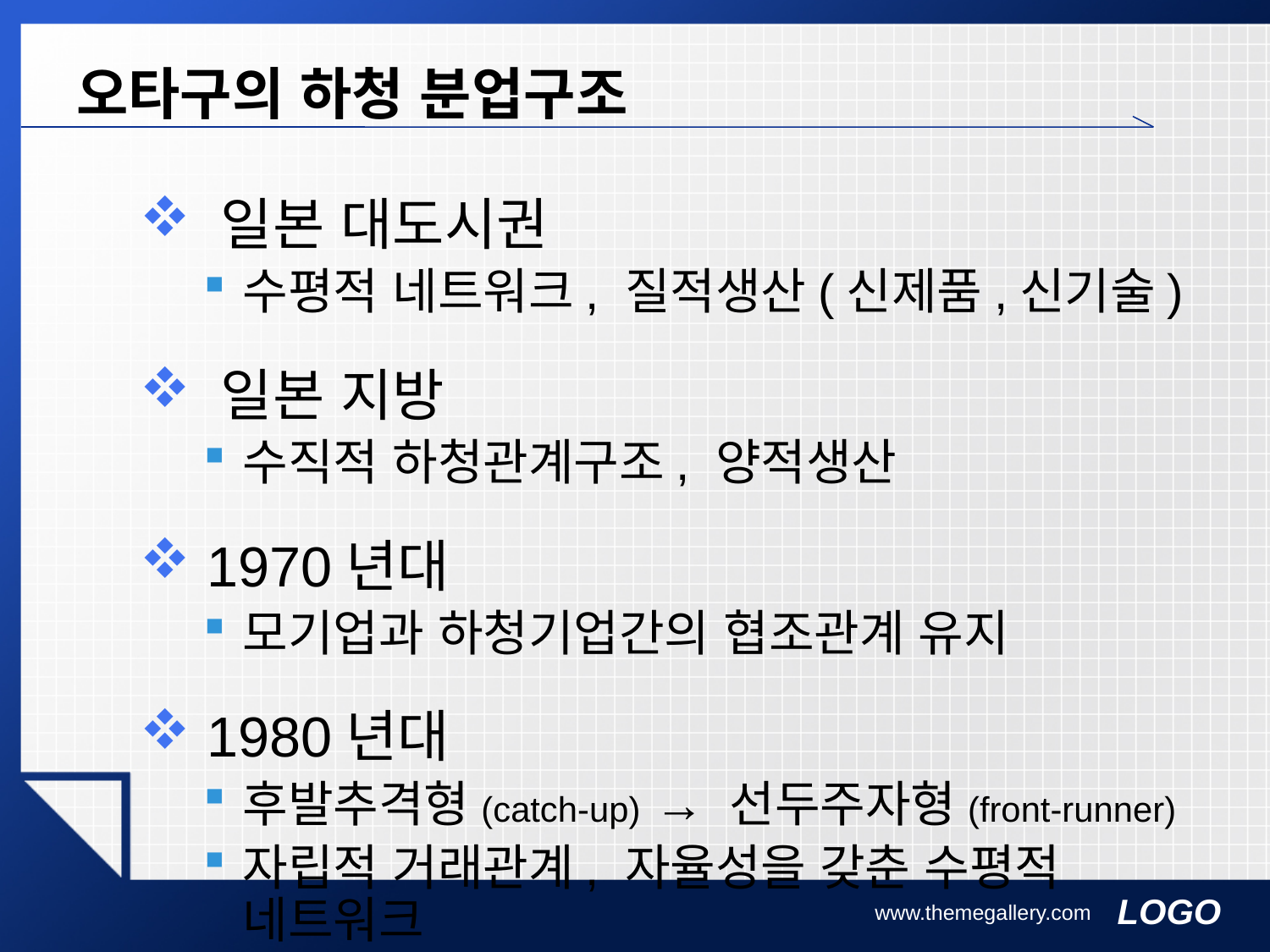

# 오타구의 하청 분업구조
 일본 대도시권
수평적 네트워크, 질적생산(신제품,신기술)

 일본 지방
수직적 하청관계구조, 양적생산

 1970년대
모기업과 하청기업간의 협조관계 유지

 1980년대
후발추격형(catch-up) → 선두주자형(front-runner)
자립적 거래관계, 자율성을 갖춘 수평적 네트워크
www.themegallery.com